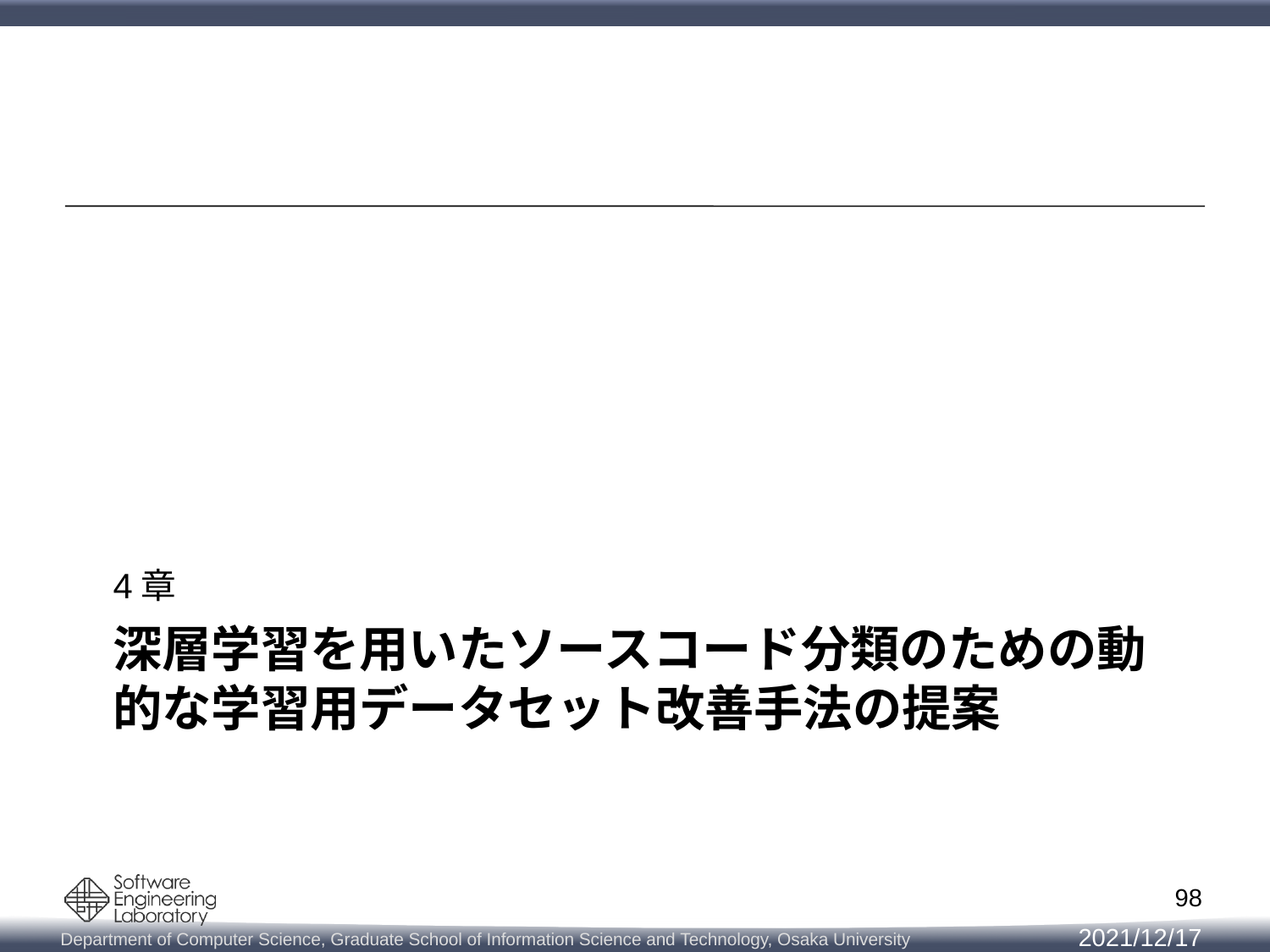

4章
# 深層学習を用いたソースコード分類のための動的な学習用データセット改善手法の提案
98
2021/12/17